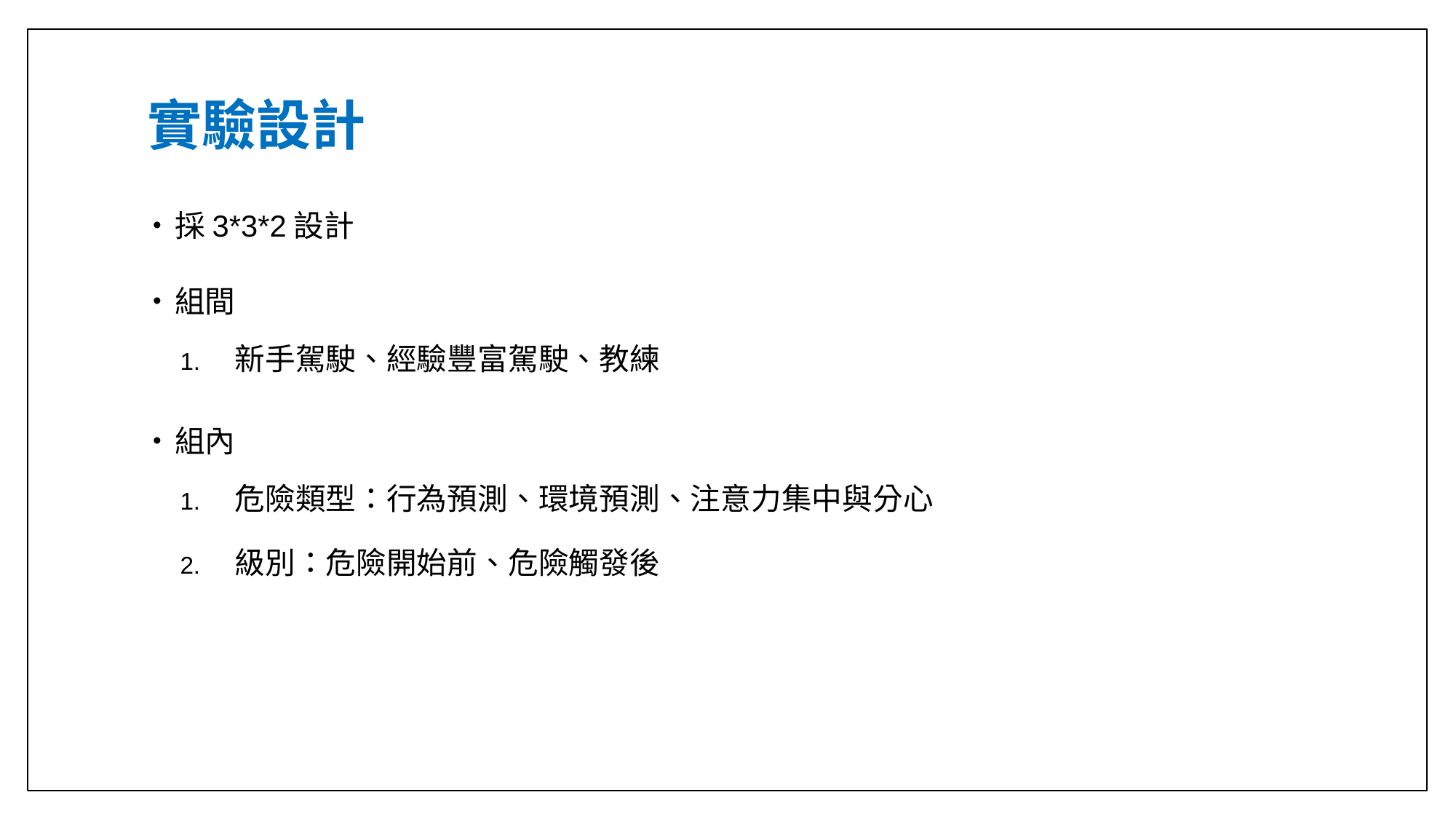

# 實驗設計
採3*3*2設計
組間
新手駕駛、經驗豐富駕駛、教練
組內
危險類型：行為預測、環境預測、注意力集中與分心
級別：危險開始前、危險觸發後